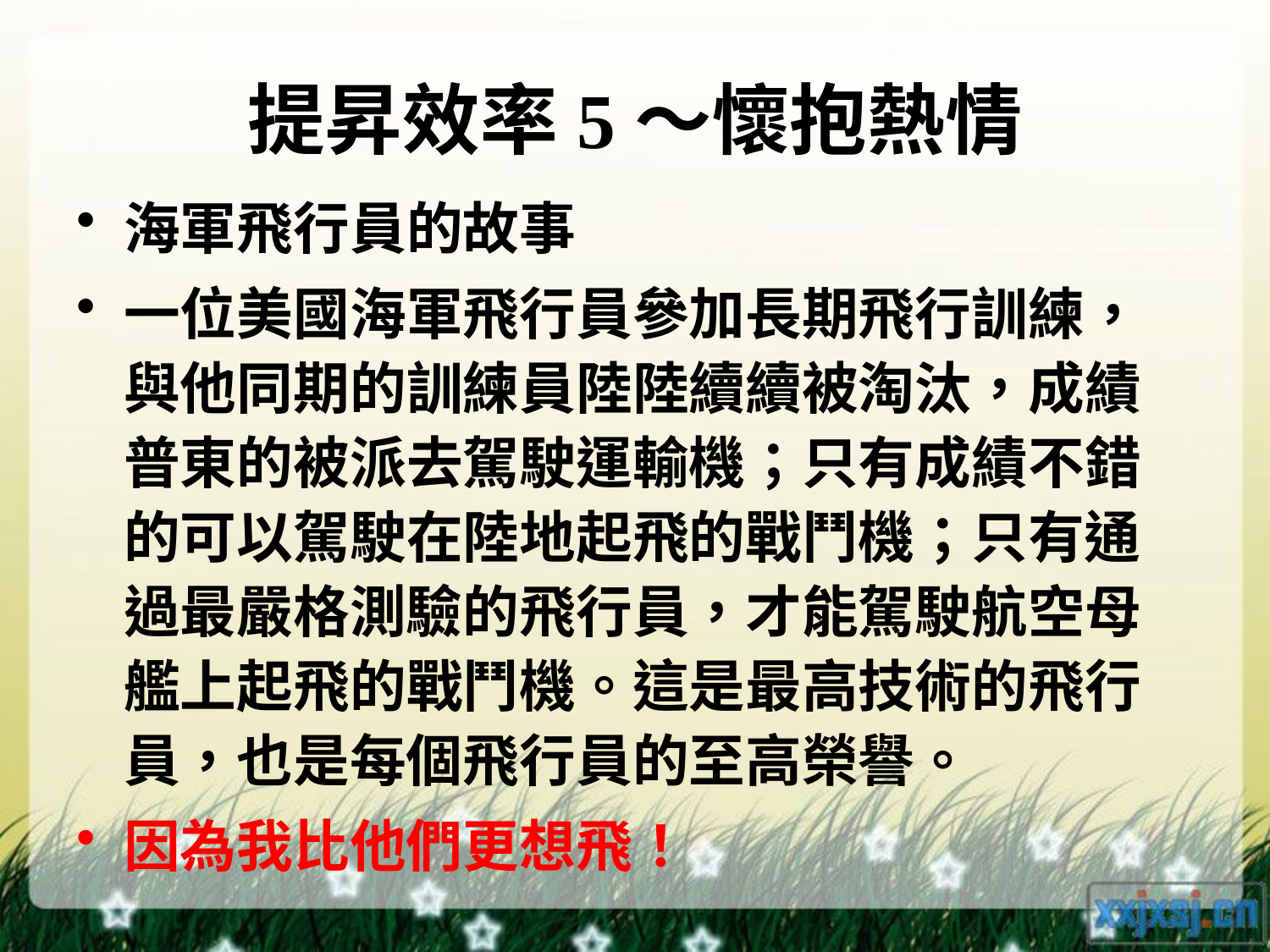

# 提昇效率5～懷抱熱情
海軍飛行員的故事
一位美國海軍飛行員參加長期飛行訓練，與他同期的訓練員陸陸續續被淘汰，成績普東的被派去駕駛運輸機；只有成績不錯的可以駕駛在陸地起飛的戰鬥機；只有通過最嚴格測驗的飛行員，才能駕駛航空母艦上起飛的戰鬥機。這是最高技術的飛行員，也是每個飛行員的至高榮譽。
因為我比他們更想飛！